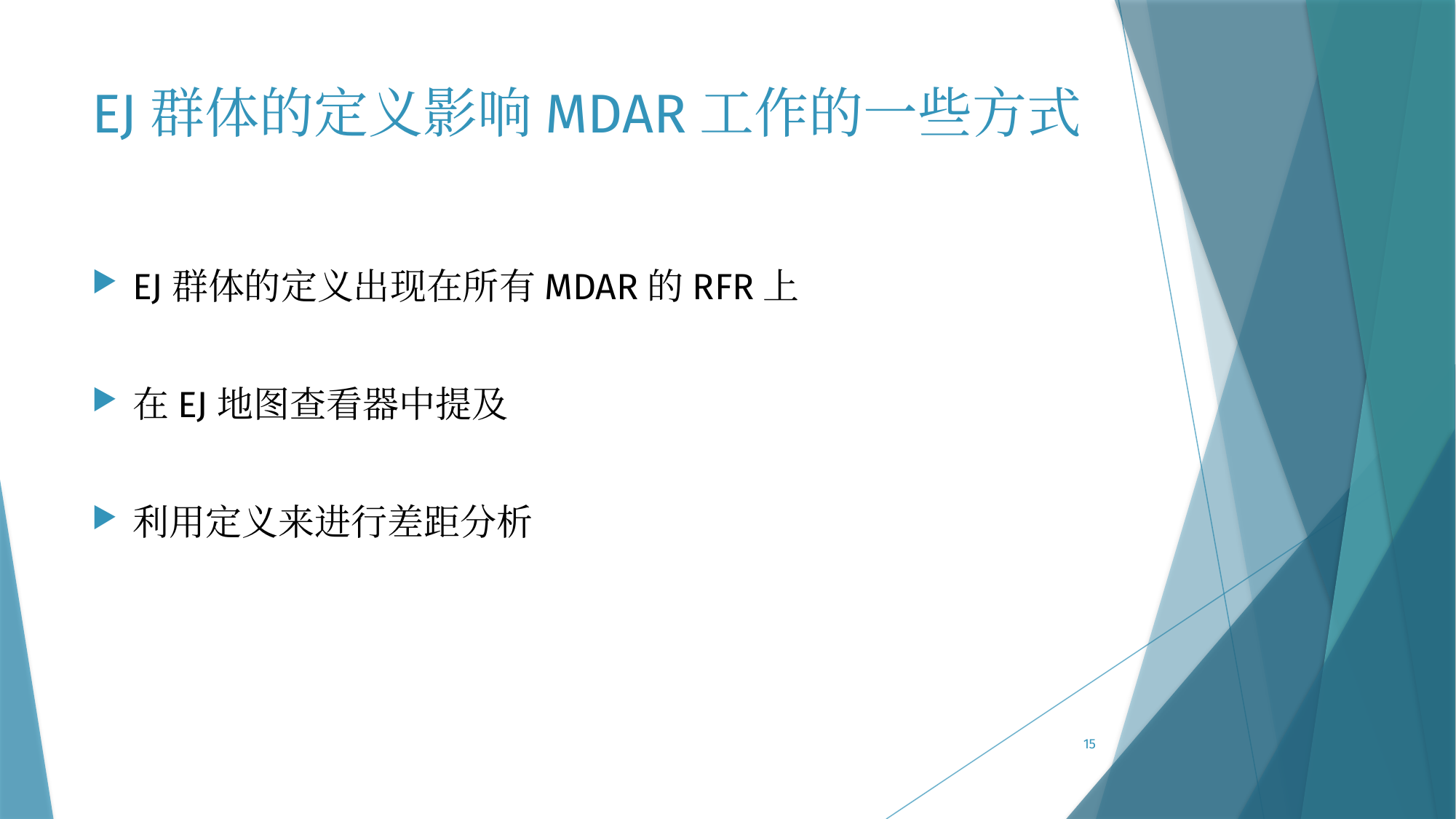

# EJ群体的定义影响MDAR工作的一些方式
EJ群体的定义出现在所有MDAR的RFR上

在EJ地图查看器中提及

利用定义来进行差距分析

15